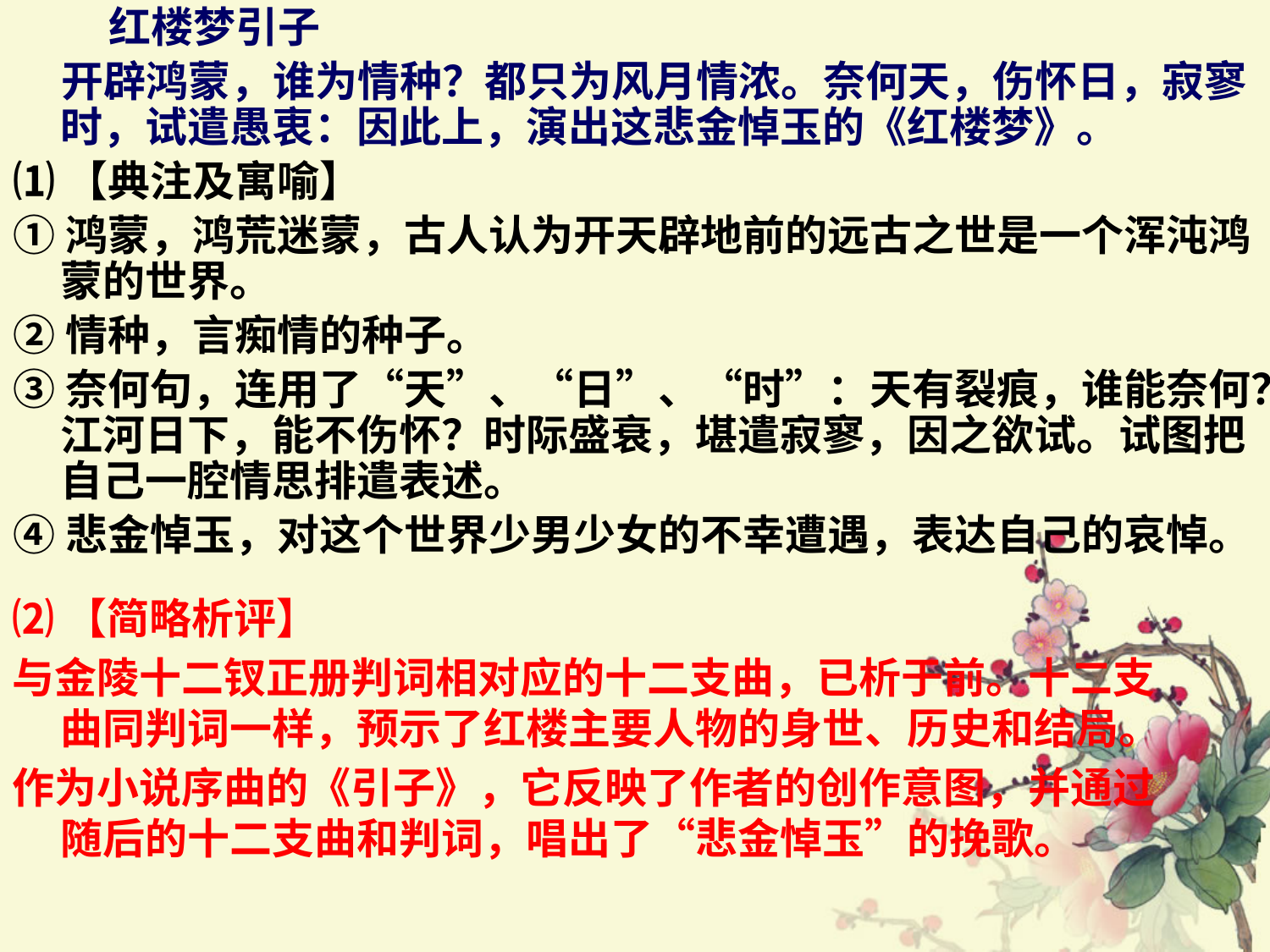

红楼梦引子
    开辟鸿蒙，谁为情种？都只为风月情浓。奈何天，伤怀日，寂寥时，试遣愚衷：因此上，演出这悲金悼玉的《红楼梦》。
⑴【典注及寓喻】
①鸿蒙，鸿荒迷蒙，古人认为开天辟地前的远古之世是一个浑沌鸿蒙的世界。
②情种，言痴情的种子。
③奈何句，连用了“天”、“日”、“时”：天有裂痕，谁能奈何？江河日下，能不伤怀？时际盛衰，堪遣寂寥，因之欲试。试图把自己一腔情思排遣表述。
④悲金悼玉，对这个世界少男少女的不幸遭遇，表达自己的哀悼。

⑵【简略析评】
与金陵十二钗正册判词相对应的十二支曲，已析于前。十二支曲同判词一样，预示了红楼主要人物的身世、历史和结局。
作为小说序曲的《引子》，它反映了作者的创作意图，并通过随后的十二支曲和判词，唱出了“悲金悼玉”的挽歌。